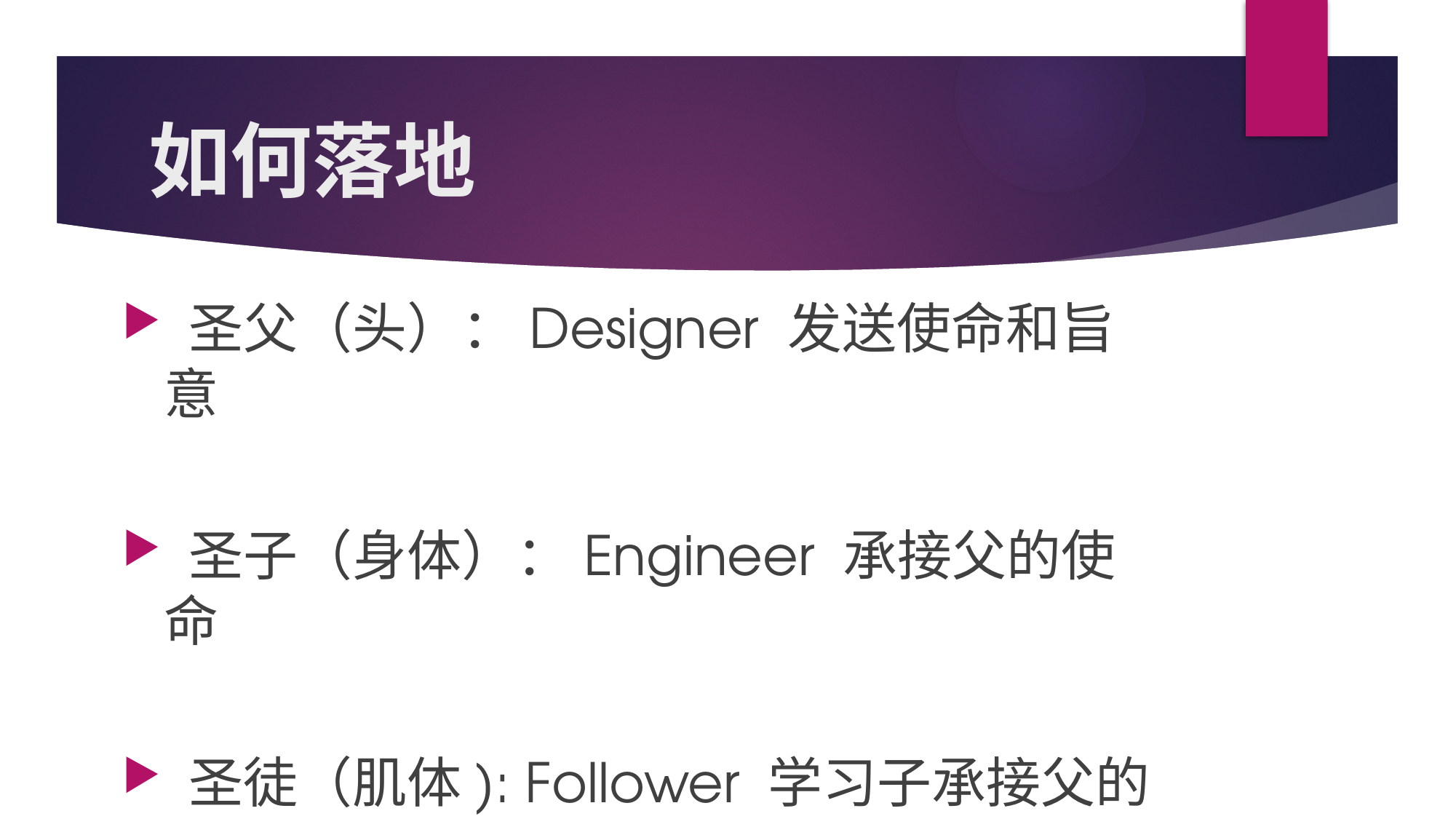

# 如何落地
 圣父（头）：Designer 发送使命和旨意

 圣子（身体）：Engineer 承接父的使命

 圣徒（肌体): Follower 学习子承接父的旨意去遵行基督的旨意